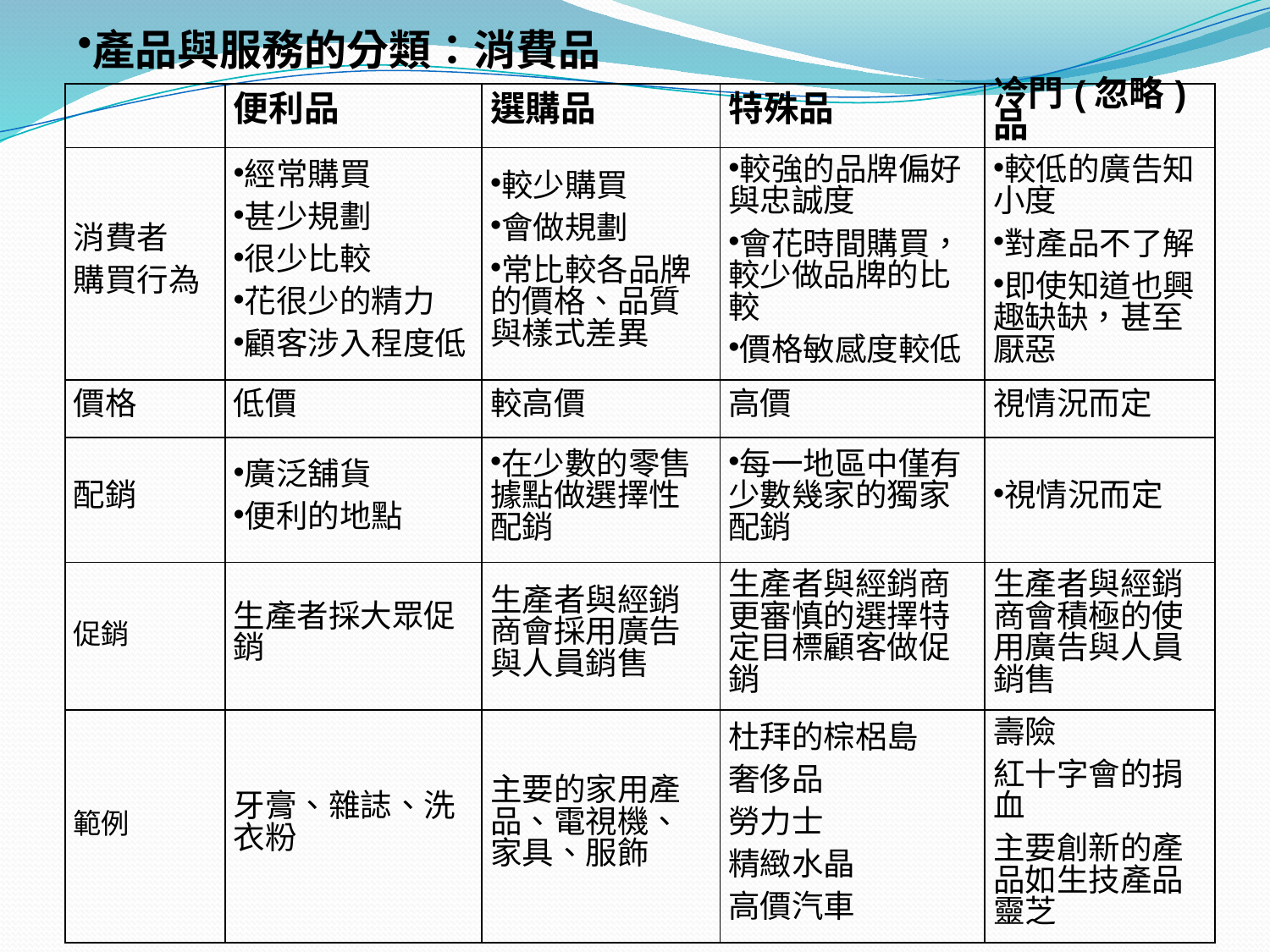

產品與服務的分類：消費品
|  | 便利品 | 選購品 | 特殊品 | 冷門(忽略)品 |
| --- | --- | --- | --- | --- |
| 消費者 購買行為 | 經常購買 甚少規劃 很少比較 花很少的精力 顧客涉入程度低 | 較少購買 會做規劃 常比較各品牌的價格、品質與樣式差異 | 較強的品牌偏好與忠誠度 會花時間購買，較少做品牌的比較 價格敏感度較低 | 較低的廣告知小度 對產品不了解 即使知道也興趣缺缺，甚至厭惡 |
| 價格 | 低價 | 較高價 | 高價 | 視情況而定 |
| 配銷 | 廣泛舖貨 便利的地點 | 在少數的零售據點做選擇性配銷 | 每一地區中僅有少數幾家的獨家配銷 | 視情況而定 |
| 促銷 | 生產者採大眾促銷 | 生產者與經銷商會採用廣告與人員銷售 | 生產者與經銷商更審慎的選擇特定目標顧客做促銷 | 生產者與經銷商會積極的使用廣告與人員銷售 |
| 範例 | 牙膏、雜誌、洗衣粉 | 主要的家用產品、電視機、家具、服飾 | 杜拜的棕梠島 奢侈品 勞力士 精緻水晶 高價汽車 | 壽險 紅十字會的捐血 主要創新的產品如生技產品靈芝 |